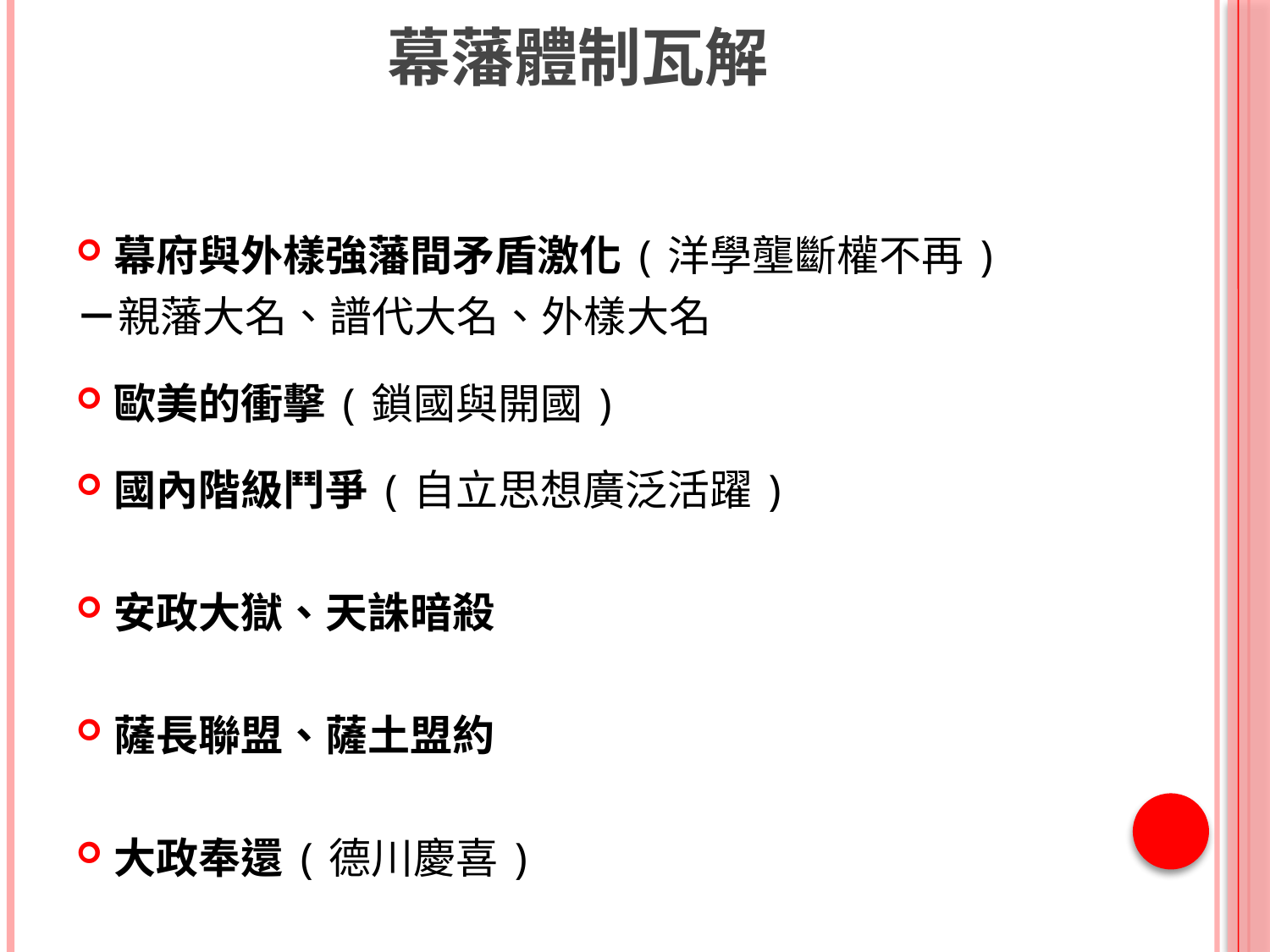

# 幕藩體制瓦解
幕府與外樣強藩間矛盾激化(洋學壟斷權不再)
－親藩大名、譜代大名、外樣大名
歐美的衝擊(鎖國與開國)
國內階級鬥爭(自立思想廣泛活躍)

安政大獄、天誅暗殺

薩長聯盟、薩土盟約

大政奉還(德川慶喜)